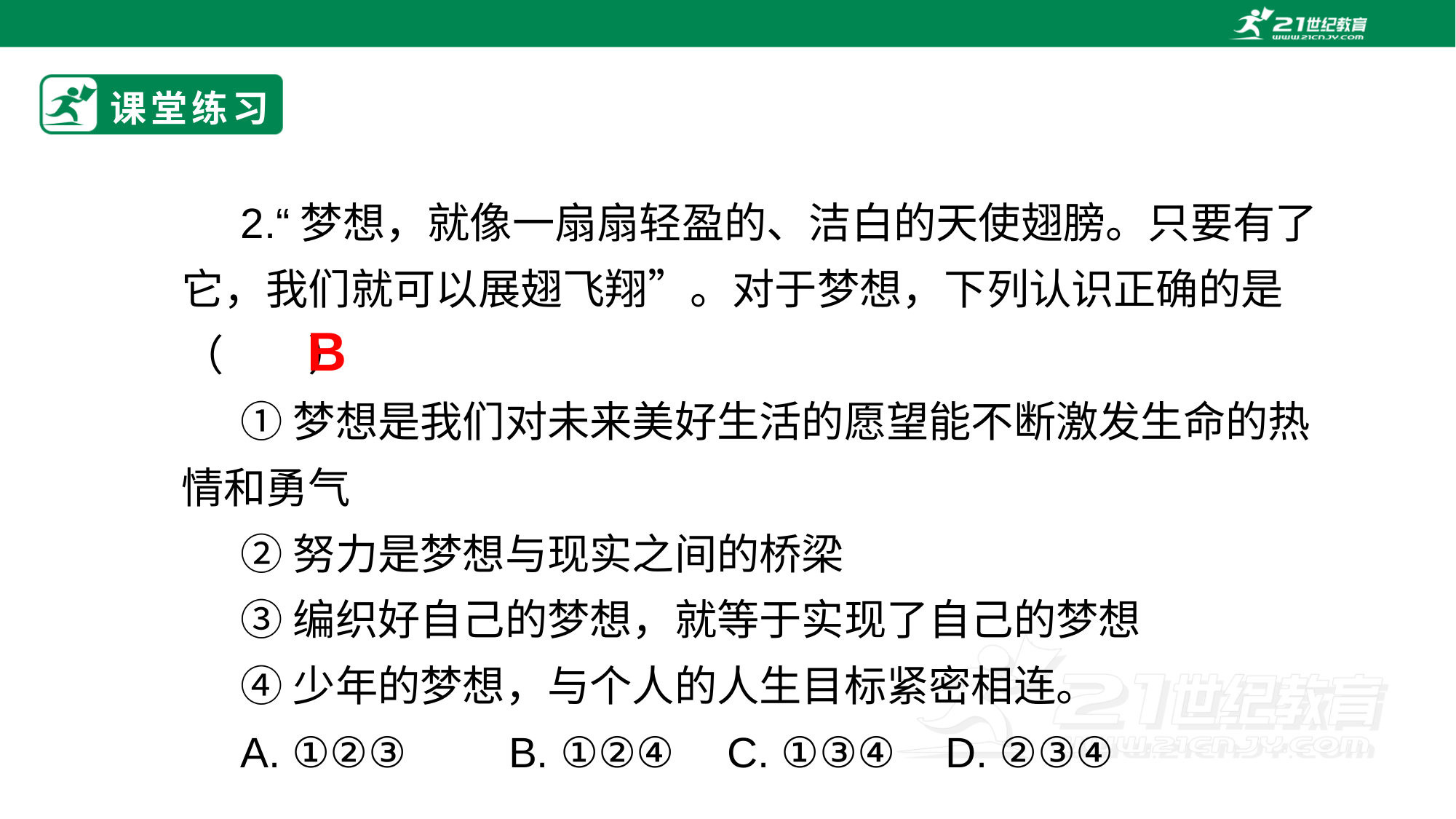

# 课堂练习
2.“梦想，就像一扇扇轻盈的、洁白的天使翅膀。只要有了它，我们就可以展翅飞翔”。对于梦想，下列认识正确的是（　　）
①梦想是我们对未来美好生活的愿望能不断激发生命的热情和勇气
②努力是梦想与现实之间的桥梁
③编织好自己的梦想，就等于实现了自己的梦想
④少年的梦想，与个人的人生目标紧密相连。
A. ①②③	B. ①②④	C. ①③④	D. ②③④
B